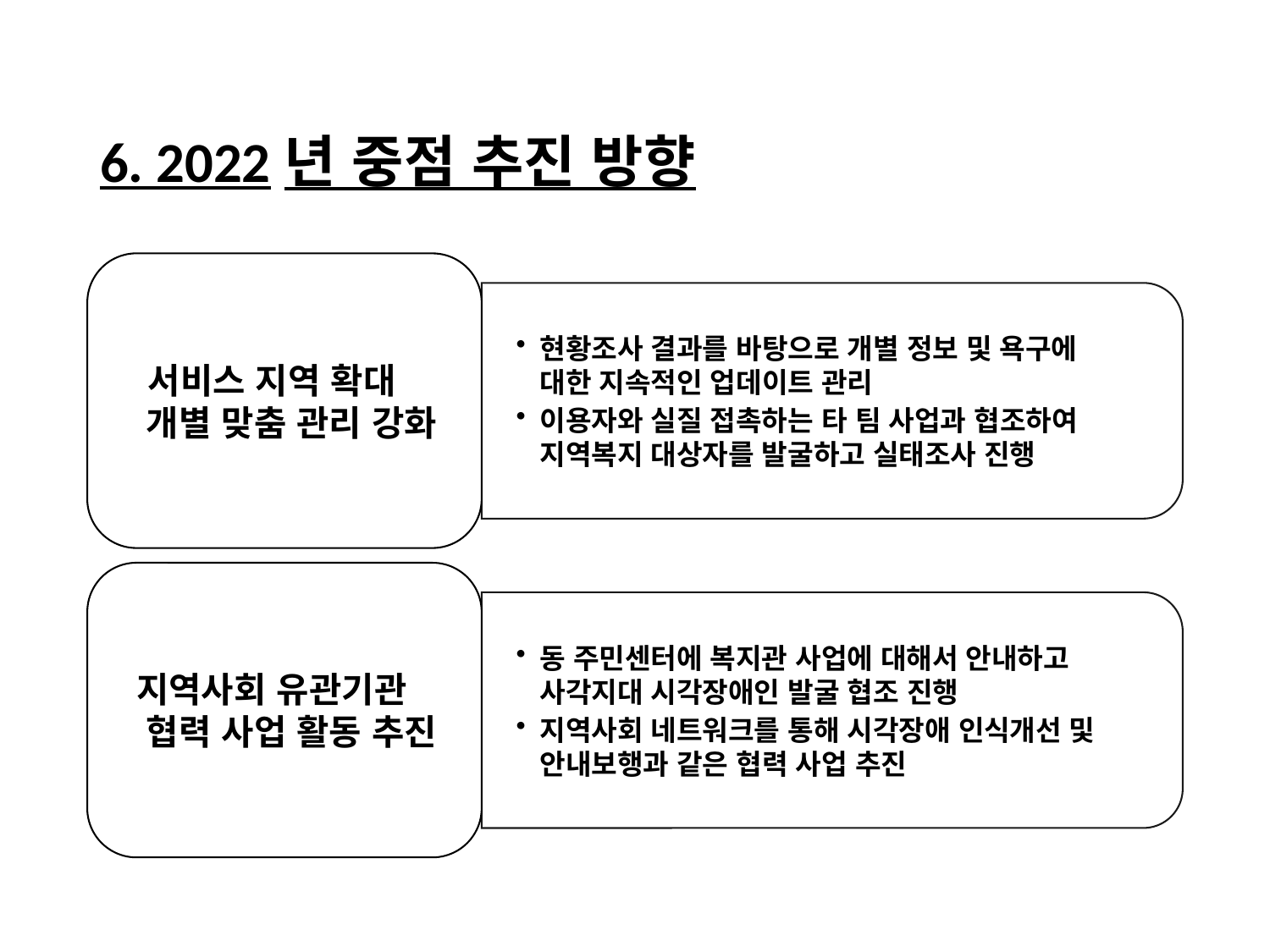

# 6. 2022년 중점 추진 방향
현황조사 결과를 바탕으로 개별 정보 및 욕구에 대한 지속적인 업데이트 관리
이용자와 실질 접촉하는 타 팀 사업과 협조하여 지역복지 대상자를 발굴하고 실태조사 진행
서비스 지역 확대     개별 맞춤 관리 강화
동 주민센터에 복지관 사업에 대해서 안내하고 사각지대 시각장애인 발굴 협조 진행
지역사회 네트워크를 통해 시각장애 인식개선 및 안내보행과 같은 협력 사업 추진
지역사회 유관기관     협력 사업 활동 추진